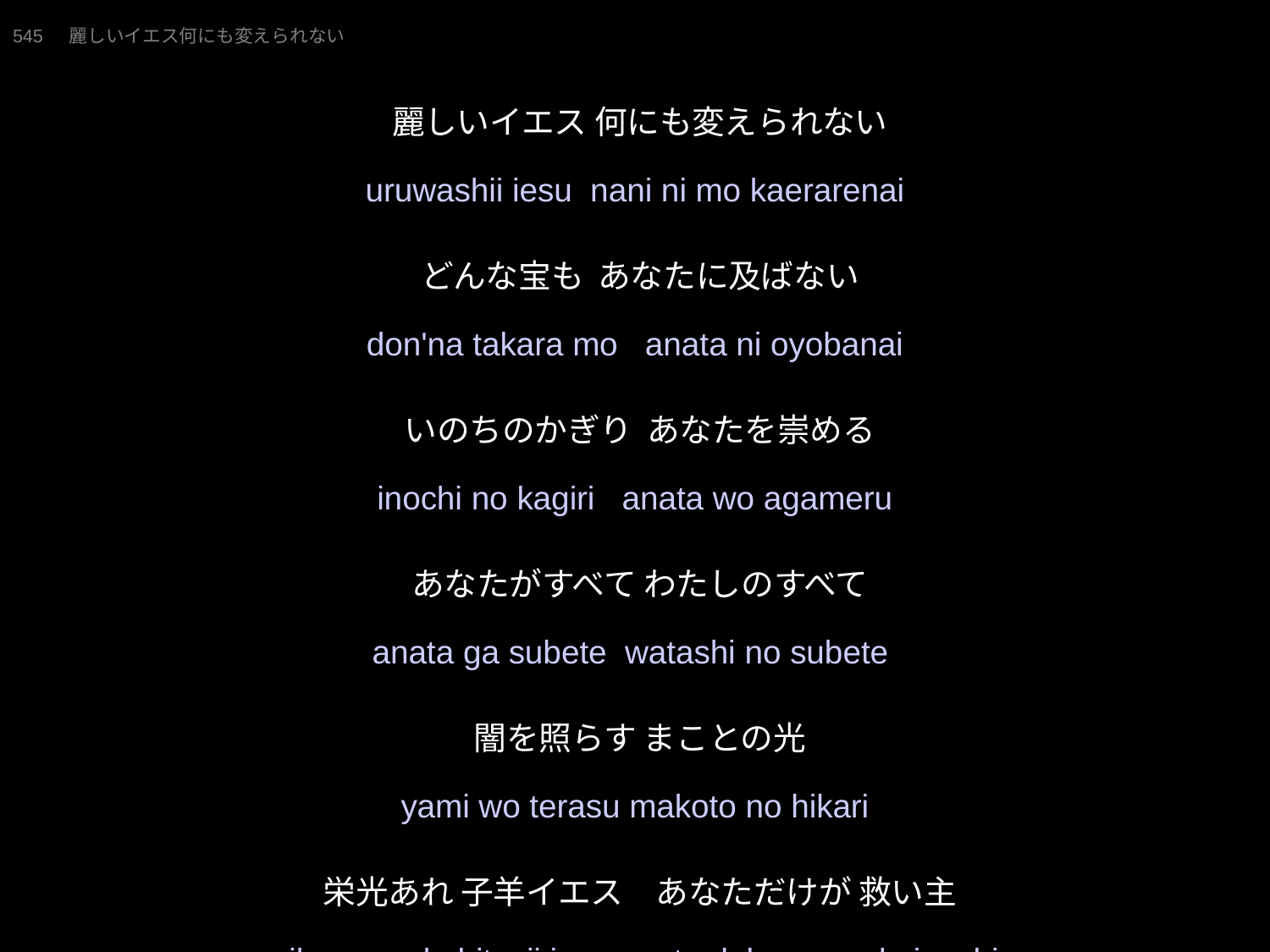

20220116.ppt
うるわしいいえすなににもかえられない
545　麗しいイエス何にも変えられない
麗しいイエス 何にも変えられない

どんな宝も  あなたに及ばない

いのちのかぎり  あなたを崇める

あなたがすべて わたしのすべて

闇を照らす まことの光

栄光あれ 子羊イエス　あなただけが 救い主
uruwashii iesu  nani ni mo kaerarenai

don'na takara mo   anata ni oyobanai

inochi no kagiri   anata wo agameru

anata ga subete  watashi no subete

yami wo terasu makoto no hikari

eikoo are  kohitsuji iesu anata dake ga  sukuinushi